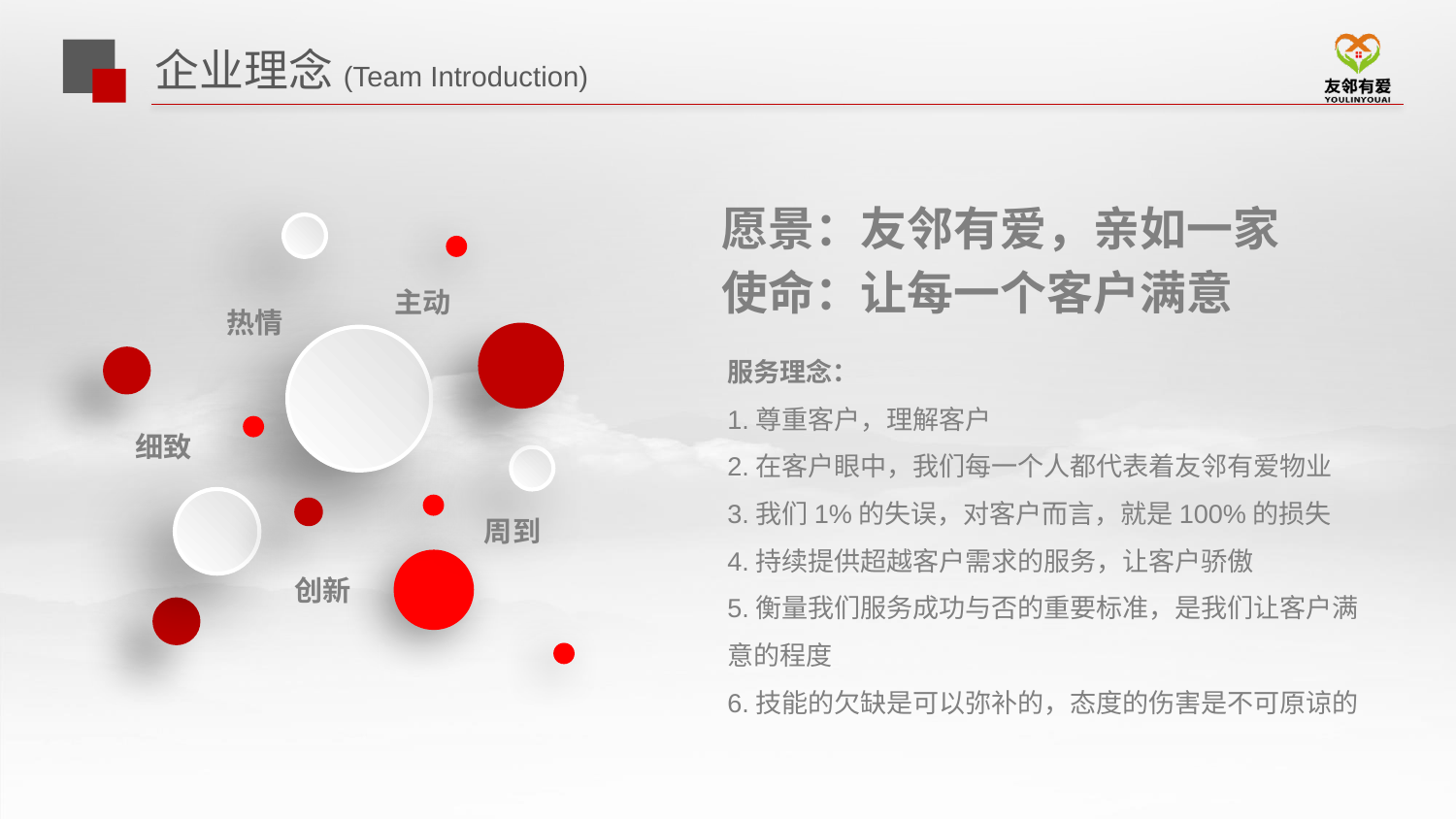

# 企业理念(Team Introduction)
愿景：友邻有爱，亲如一家

使命：让每一个客户满意
主动
热情

服务理念：
1.尊重客户，理解客户
2.在客户眼中，我们每一个人都代表着友邻有爱物业
3.我们1%的失误，对客户而言，就是100%的损失
4.持续提供超越客户需求的服务，让客户骄傲
5.衡量我们服务成功与否的重要标准，是我们让客户满意的程度
6.技能的欠缺是可以弥补的，态度的伤害是不可原谅的

细致

周到

创新